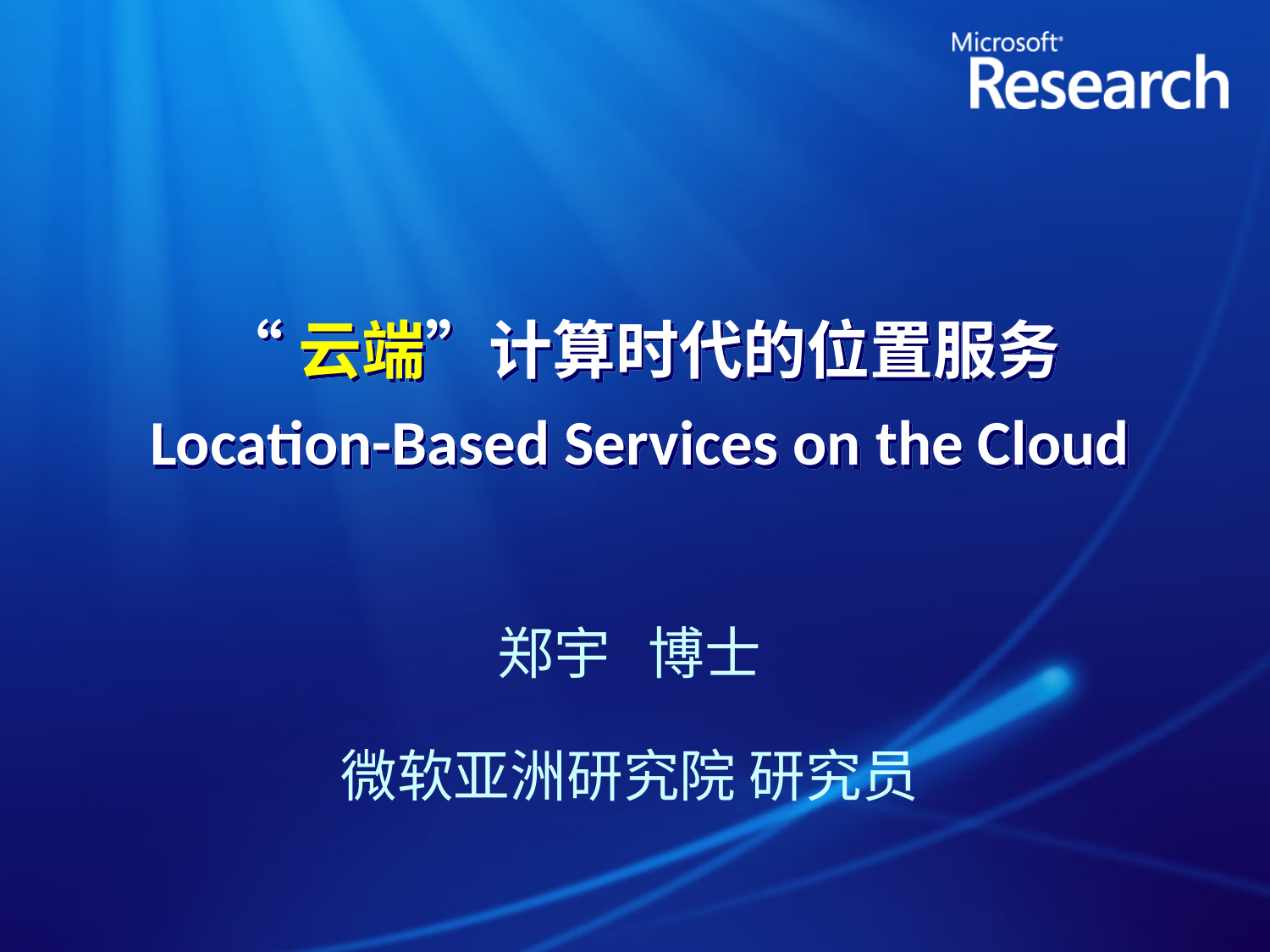

# “云端”计算时代的位置服务 Location-Based Services on the Cloud
郑宇   博士

微软亚洲研究院 研究员